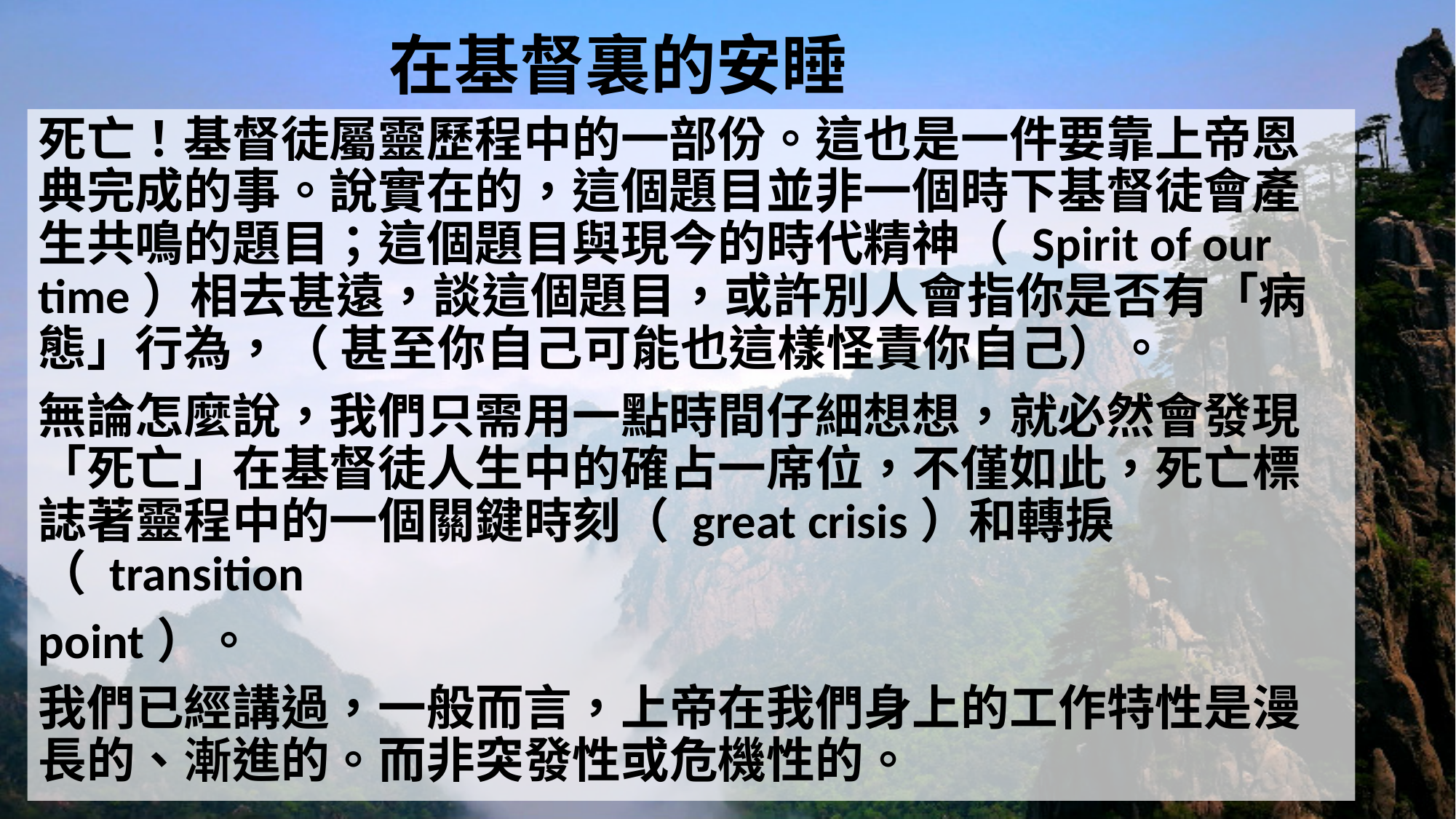

# 在基督裏的安睡
死亡！基督徒屬靈歷程中的一部份。這也是一件要靠上帝恩典完成的事。說實在的，這個題目並非一個時下基督徒會產生共鳴的題目；這個題目與現今的時代精神（ Spirit of our time）相去甚遠，談這個題目，或許別人會指你是否有「病態」行為，（ 甚至你自己可能也這樣怪責你自己）。
無論怎麼說，我們只需用一點時間仔細想想，就必然會發現「死亡」在基督徒人生中的確占一席位，不僅如此，死亡標誌著靈程中的一個關鍵時刻（ great crisis）和轉捩（ transition
point）。
我們已經講過，一般而言，上帝在我們身上的工作特性是漫長的、漸進的。而非突發性或危機性的。